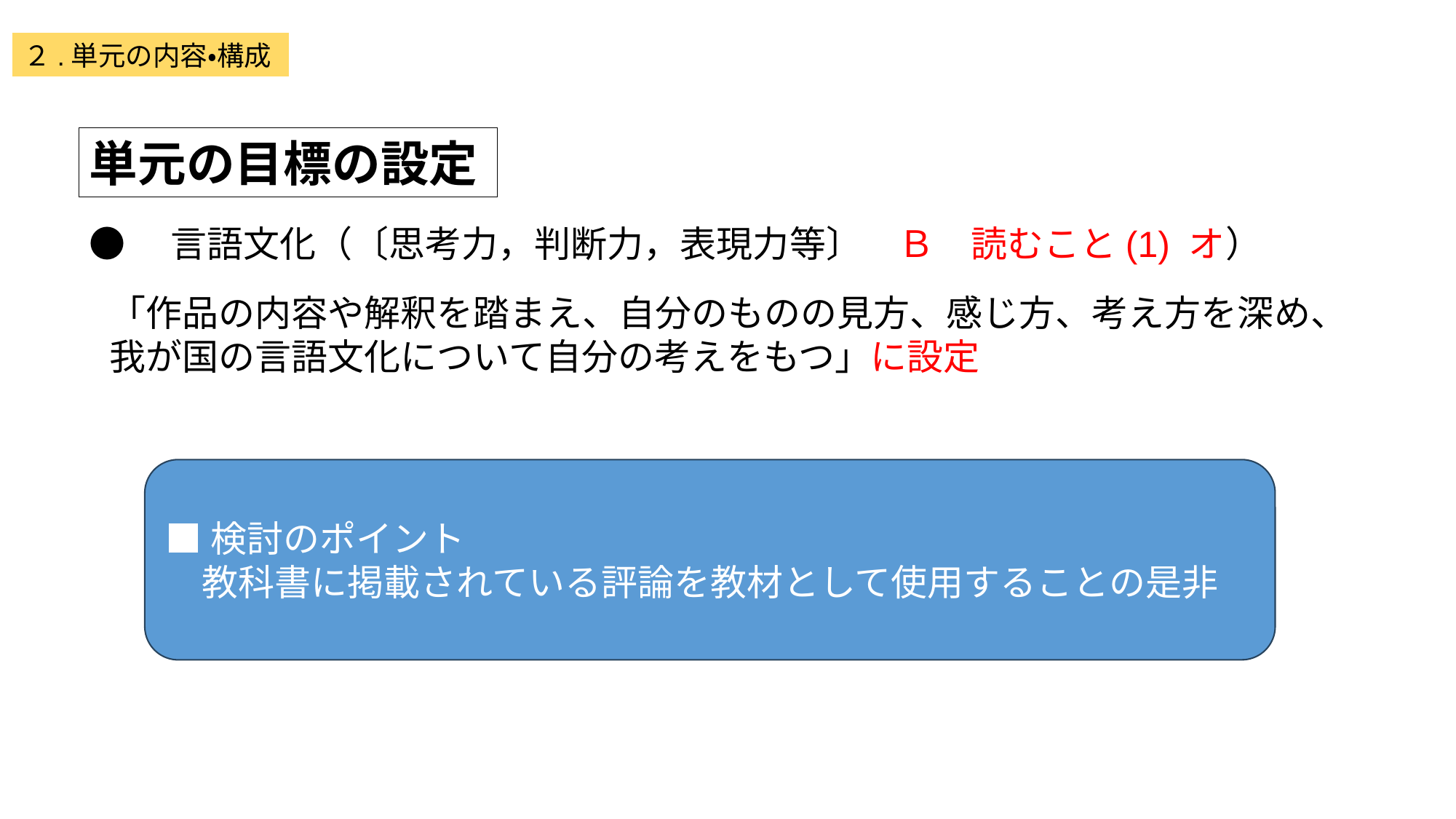

２.単元の内容・構成
単元の目標の設定
●　言語文化（〔思考力，判断力，表現力等〕　Ｂ　読むこと(1) オ）
「作品の内容や解釈を踏まえ、自分のものの見方、感じ方、考え方を深め、我が国の言語文化について自分の考えをもつ」に設定
■検討のポイント
教科書に掲載されている評論を教材として使用することの是非